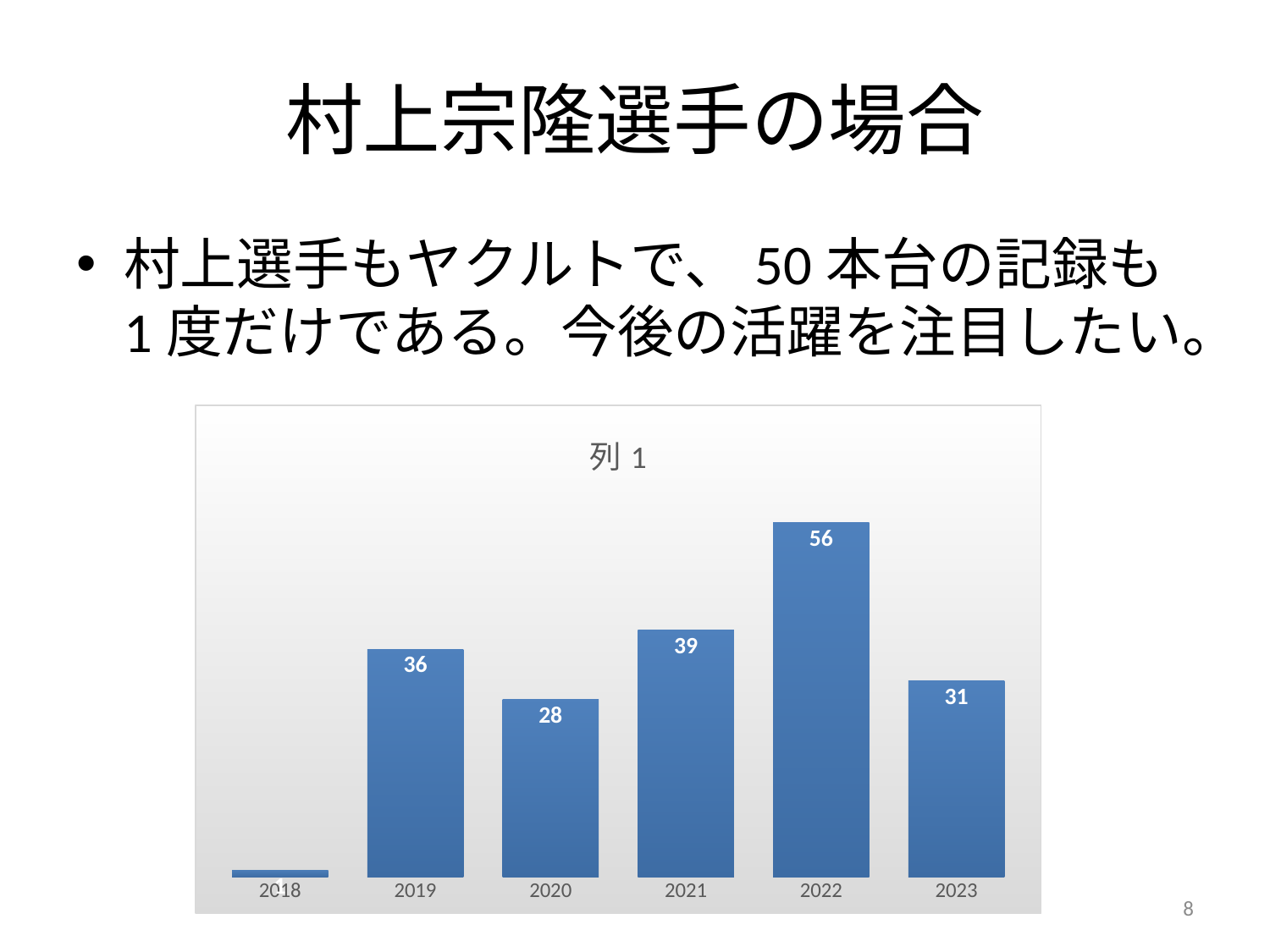

# 村上宗隆選手の場合
村上選手もヤクルトで、50本台の記録も1度だけである。今後の活躍を注目したい。

### Chart:

| Category | 列1 |
|---|---|
| 2018 | 1.0 |
| 2019 | 36.0 |
| 2020 | 28.0 |
| 2021 | 39.0 |
| 2022 | 56.0 |
| 2023 | 31.0 |
8